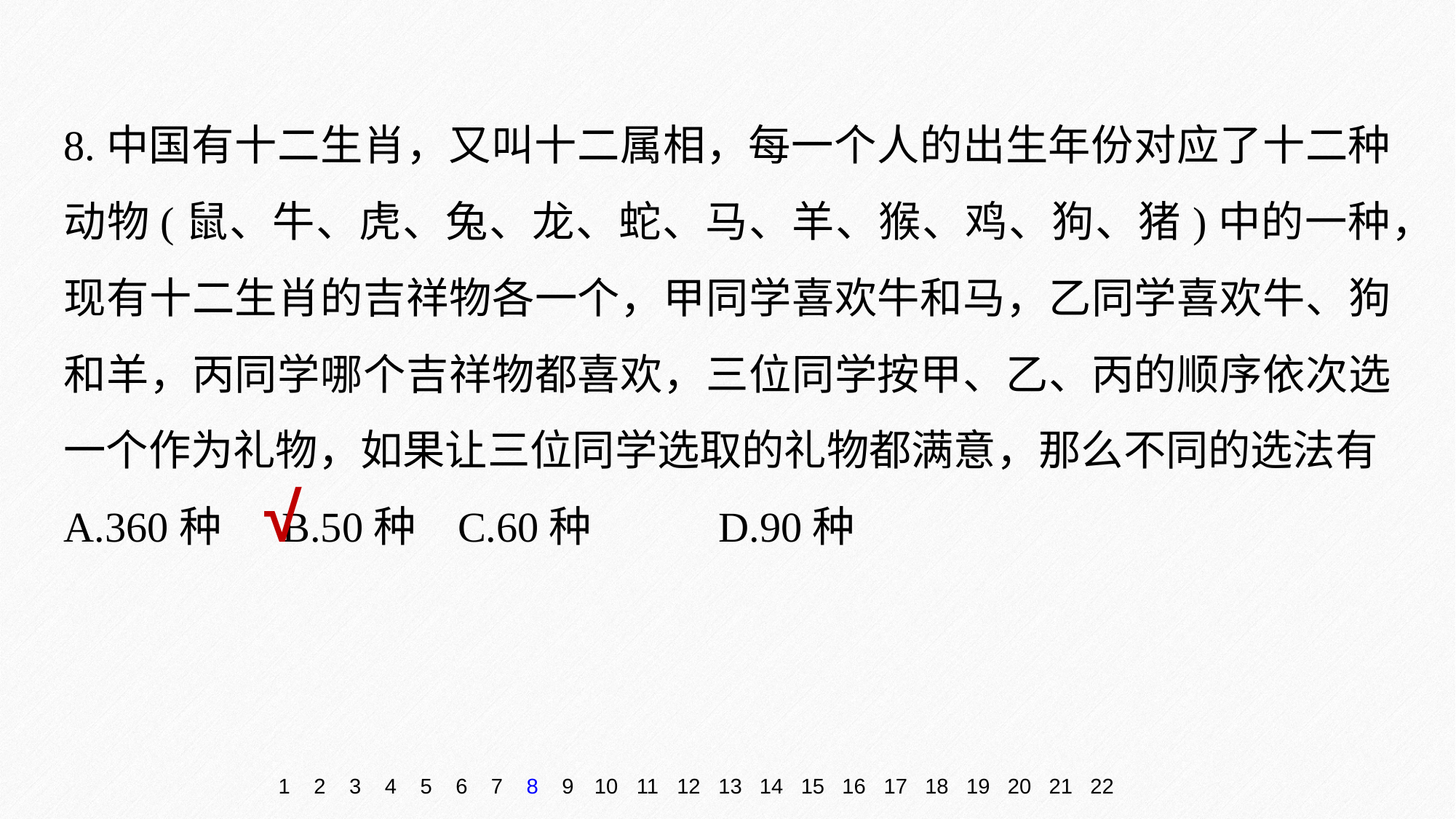

8.中国有十二生肖，又叫十二属相，每一个人的出生年份对应了十二种动物(鼠、牛、虎、兔、龙、蛇、马、羊、猴、鸡、狗、猪)中的一种，现有十二生肖的吉祥物各一个，甲同学喜欢牛和马，乙同学喜欢牛、狗和羊，丙同学哪个吉祥物都喜欢，三位同学按甲、乙、丙的顺序依次选一个作为礼物，如果让三位同学选取的礼物都满意，那么不同的选法有
A.360种  	B.50种           C.60种  	D.90种
√
1
2
3
4
5
6
7
8
9
10
11
12
13
14
15
16
17
18
19
20
21
22